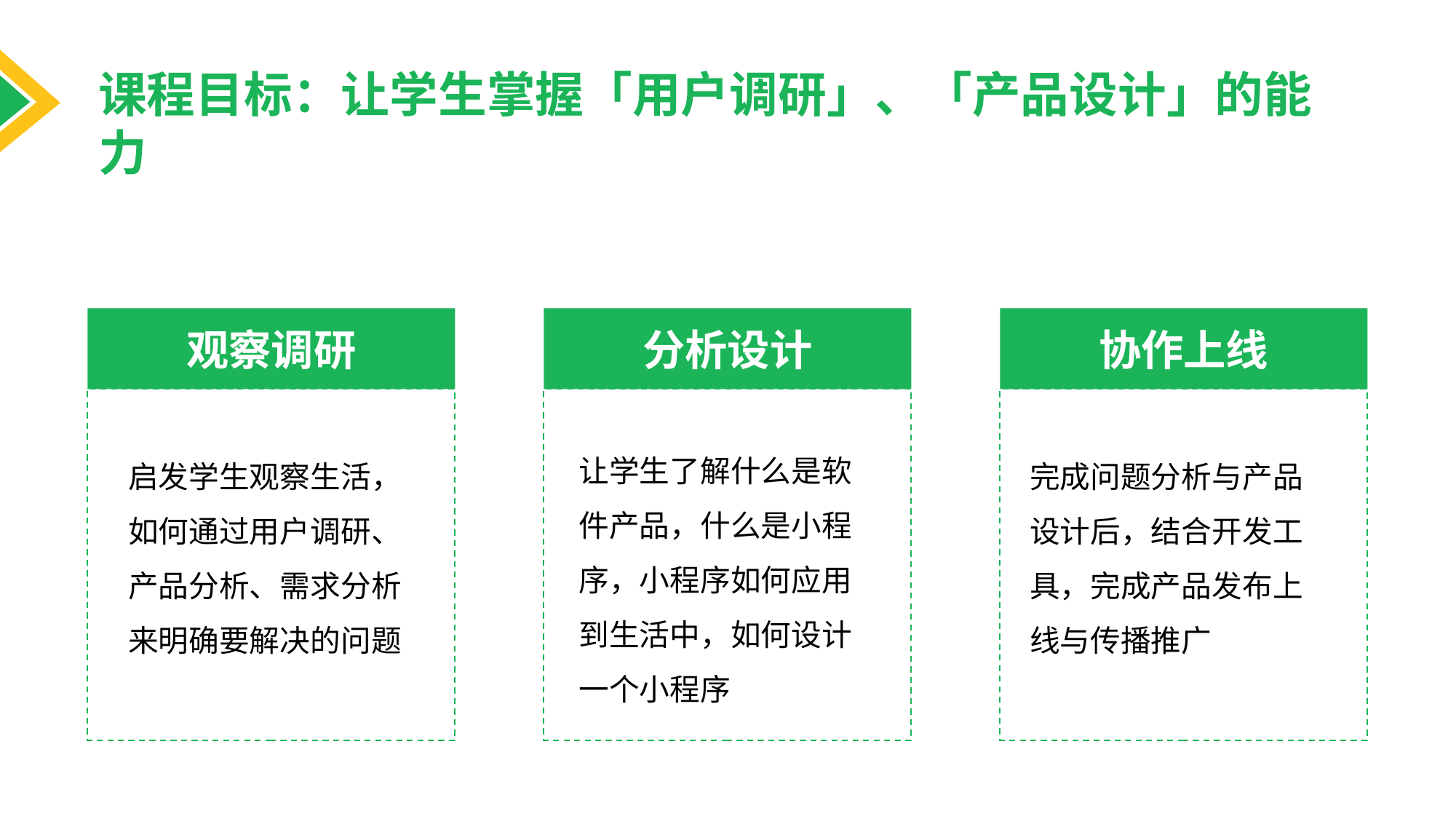

课程目标：让学生掌握「用户调研」、「产品设计」的能力

观察调研

启发学生观察生活，如何通过用户调研、产品分析、需求分析来明确要解决的问题
分析设计

让学生了解什么是软件产品，什么是小程序，小程序如何应用到生活中，如何设计一个小程序
协作上线

完成问题分析与产品设计后，结合开发工具，完成产品发布上线与传播推广